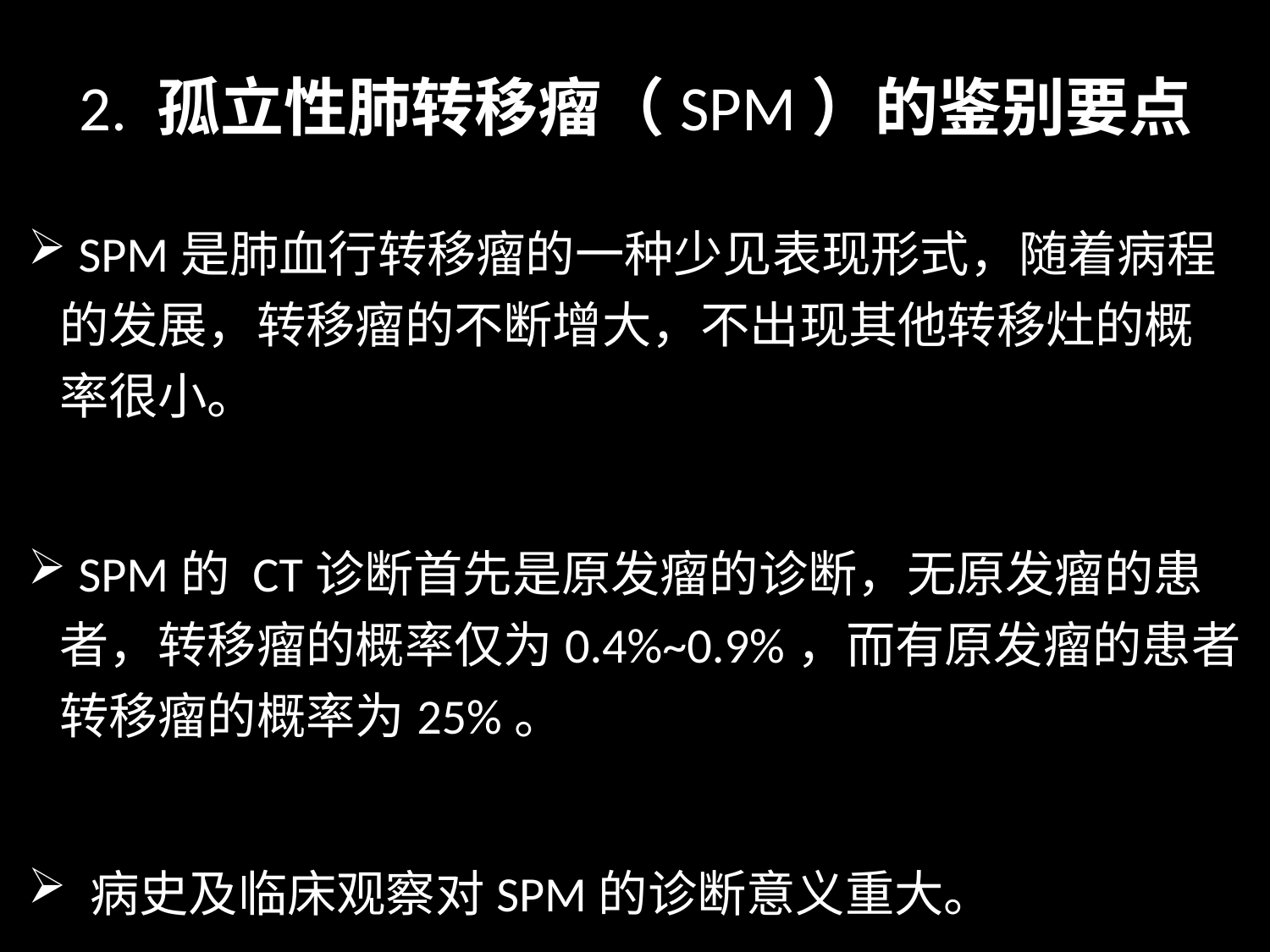

# 2. 孤立性肺转移瘤（SPM）的鉴别要点
 SPM是肺血行转移瘤的一种少见表现形式，随着病程的发展，转移瘤的不断增大，不出现其他转移灶的概率很小。

 SPM的 CT诊断首先是原发瘤的诊断，无原发瘤的患者，转移瘤的概率仅为0.4%~0.9%，而有原发瘤的患者转移瘤的概率为25%。

 病史及临床观察对SPM的诊断意义重大。